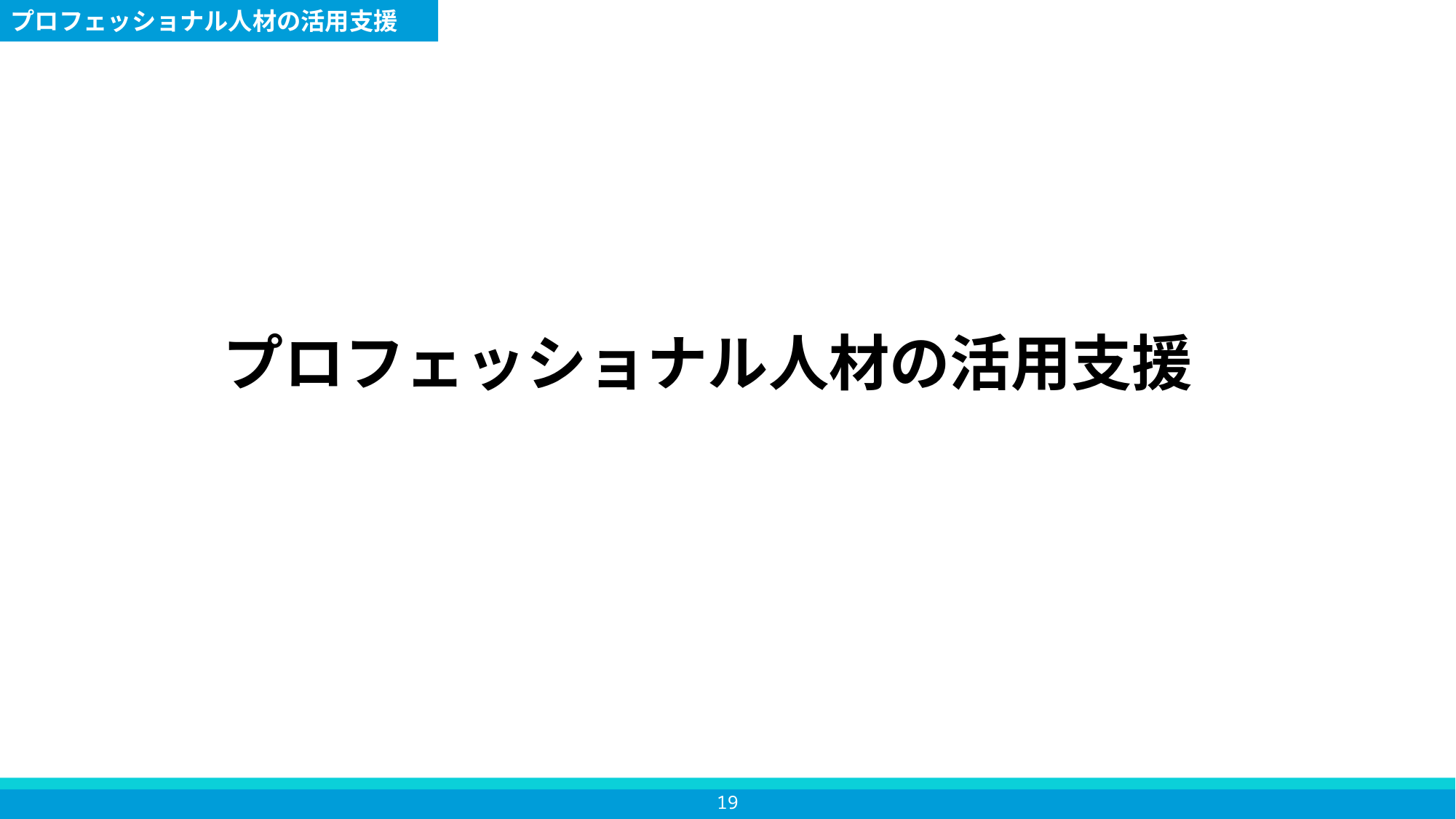

プロフェッショナル人材の活用支援
プロフェッショナル人材の活用支援

19